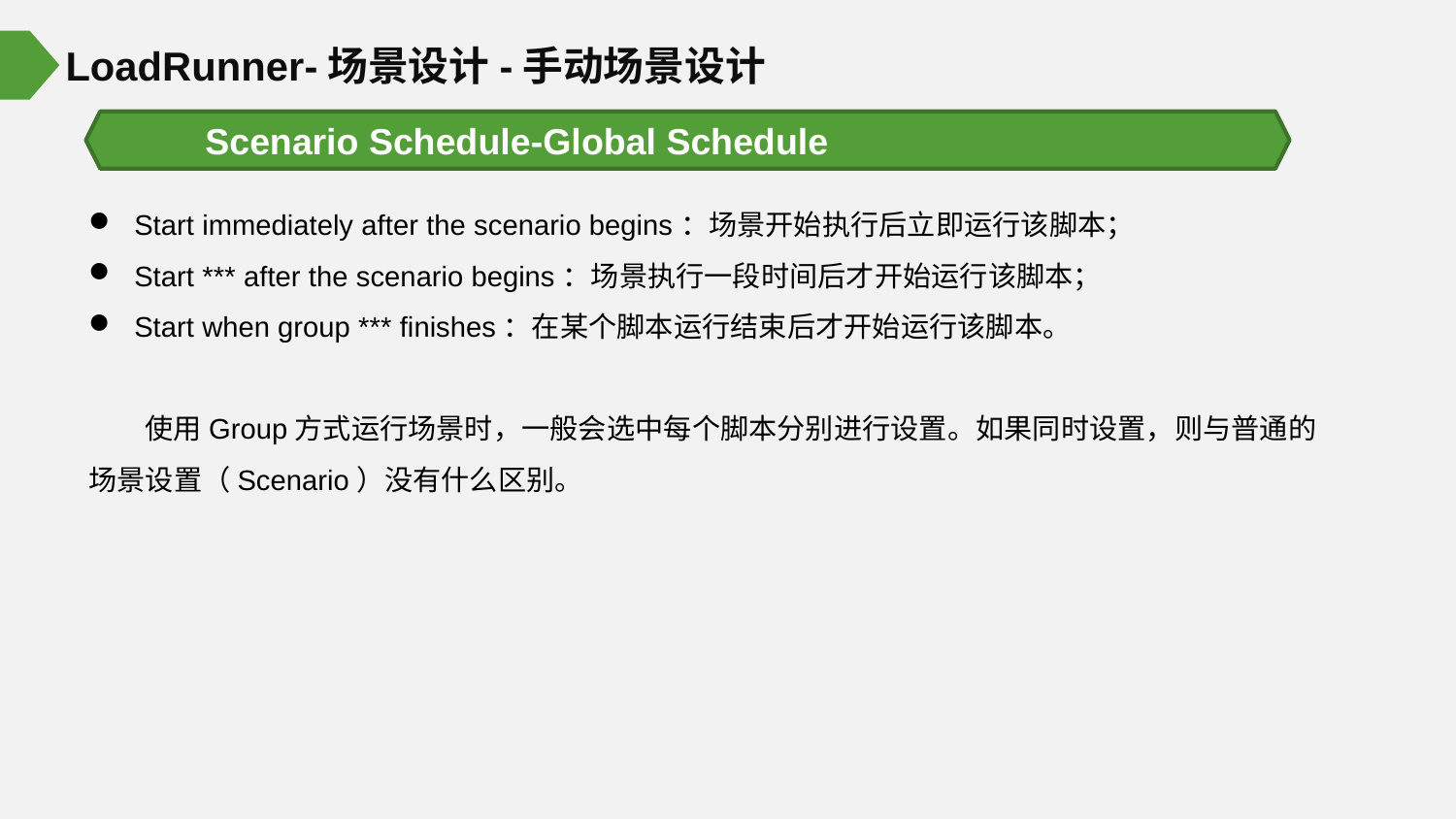

LoadRunner-场景设计-手动场景设计
Scenario Schedule-Global Schedule
Start immediately after the scenario begins：场景开始执行后立即运行该脚本；
Start *** after the scenario begins：场景执行一段时间后才开始运行该脚本；
Start when group *** finishes：在某个脚本运行结束后才开始运行该脚本。

使用Group方式运行场景时，一般会选中每个脚本分别进行设置。如果同时设置，则与普通的场景设置（Scenario）没有什么区别。